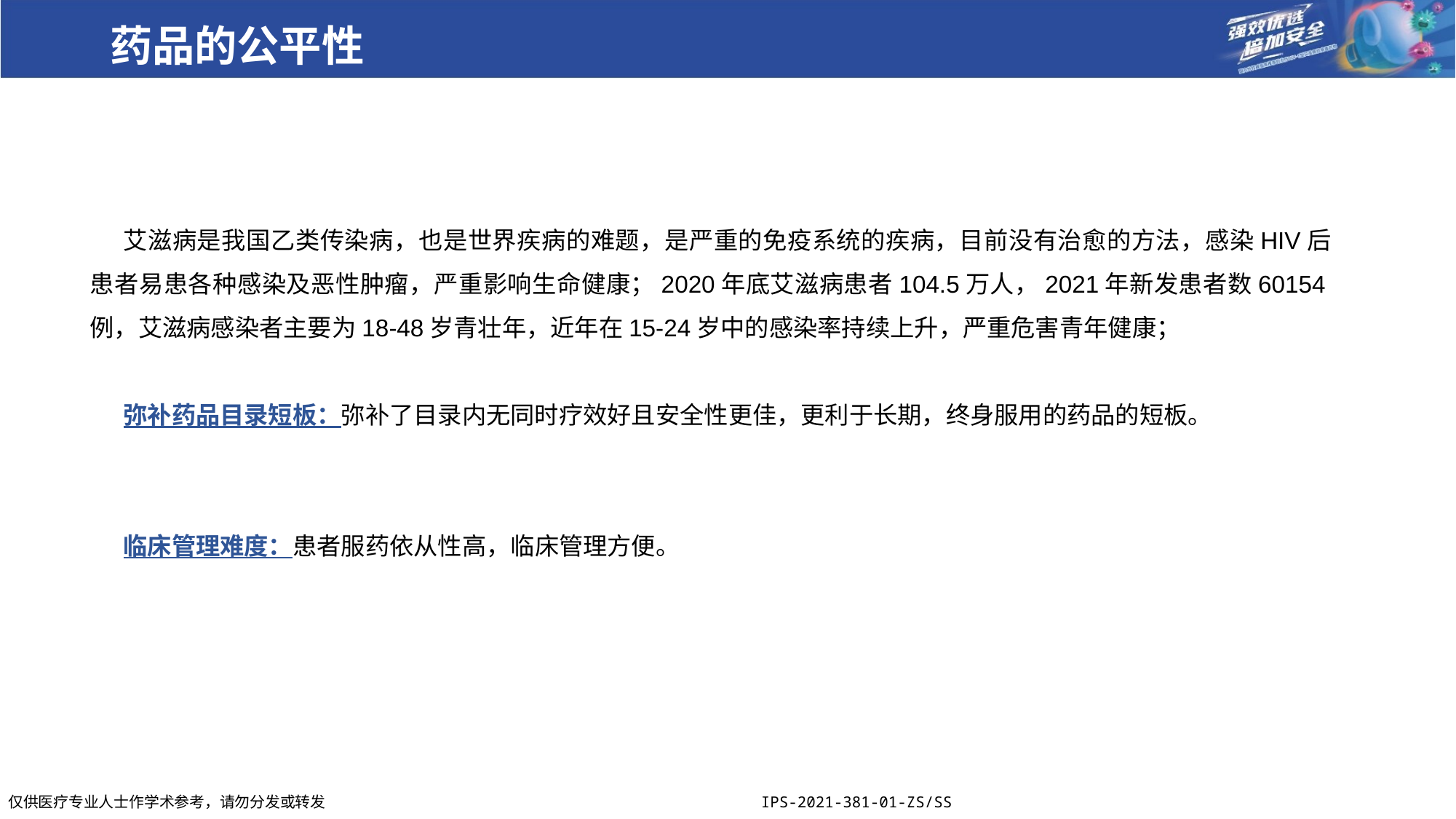

药品的公平性
艾滋病是我国乙类传染病，也是世界疾病的难题，是严重的免疫系统的疾病，目前没有治愈的方法，感染HIV后患者易患各种感染及恶性肿瘤，严重影响生命健康；2020年底艾滋病患者104.5万人，2021年新发患者数60154例，艾滋病感染者主要为18-48岁青壮年，近年在15-24岁中的感染率持续上升，严重危害青年健康；

弥补药品目录短板：弥补了目录内无同时疗效好且安全性更佳，更利于长期，终身服用的药品的短板。

临床管理难度：患者服药依从性高，临床管理方便。